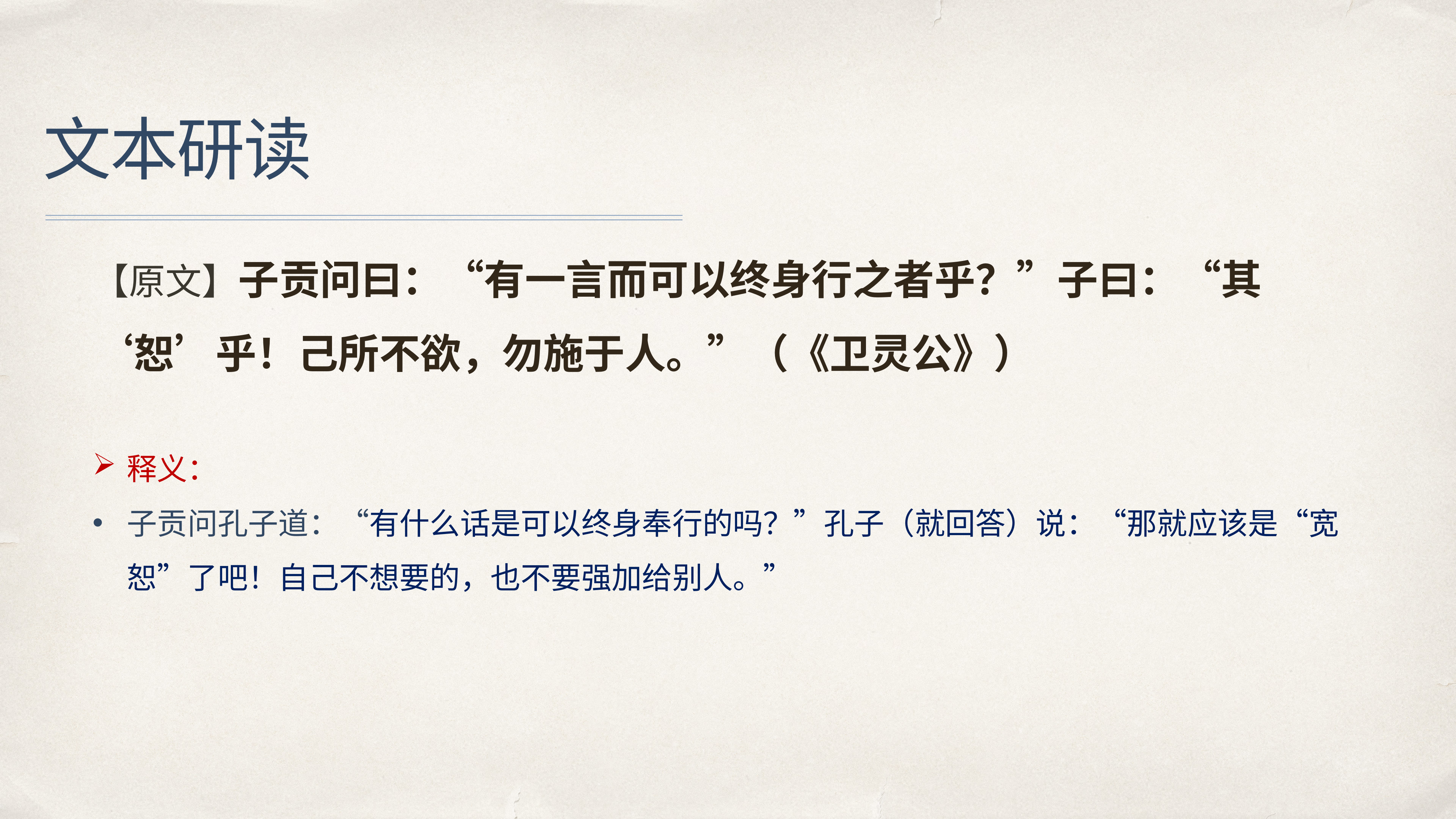

# 文本研读

【原文】子贡问曰：“有一言而可以终身行之者乎？”子曰：“其‘恕’乎！己所不欲，勿施于人。”（《卫灵公》）

释义：
子贡问孔子道：“有什么话是可以终身奉行的吗？”孔子（就回答）说：“那就应该是“宽恕”了吧！自己不想要的，也不要强加给别人。”